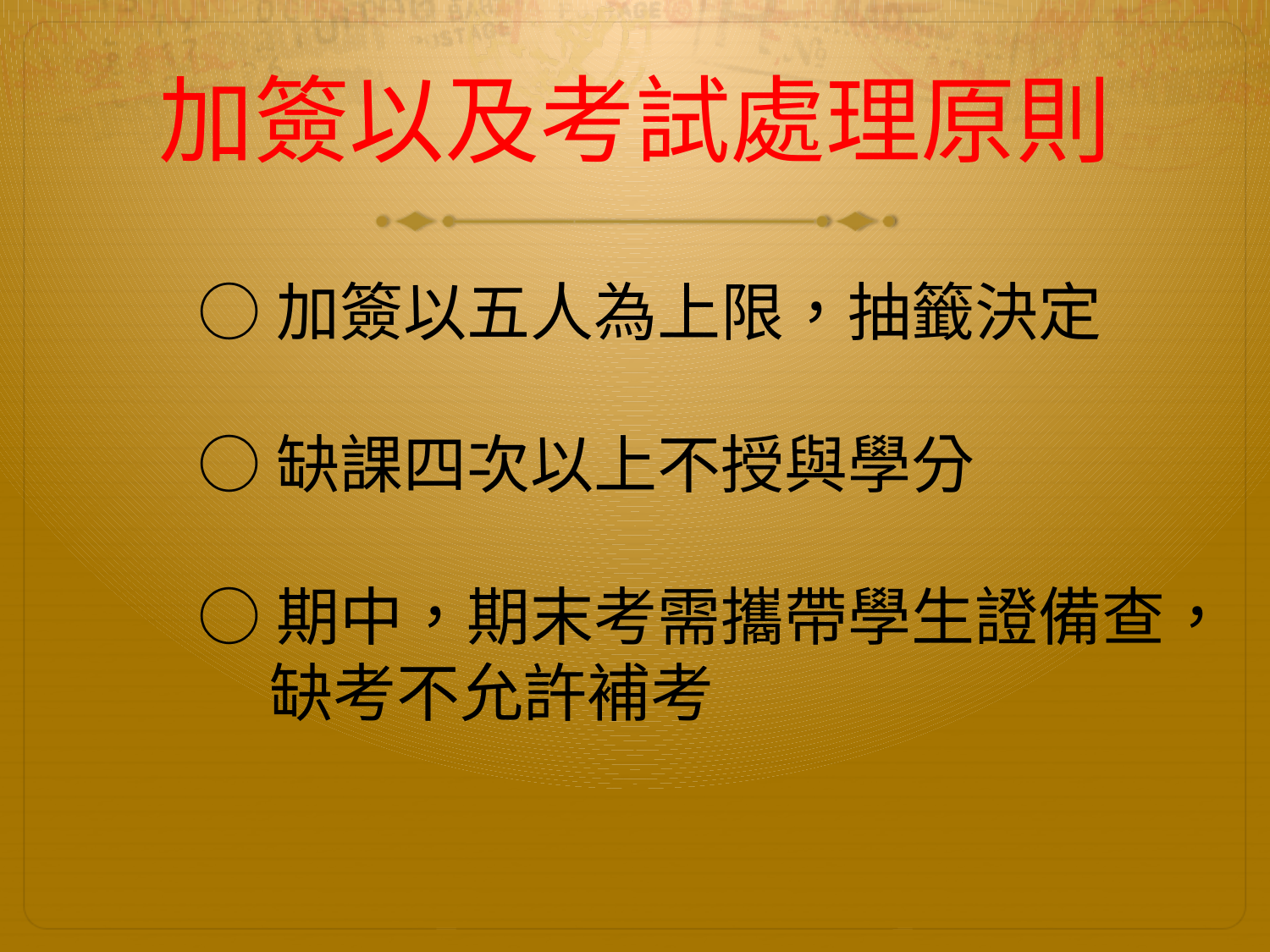

# 加簽以及考試處理原則
○加簽以五人為上限，抽籤決定

○缺課四次以上不授與學分

○期中，期末考需攜帶學生證備查，
    缺考不允許補考